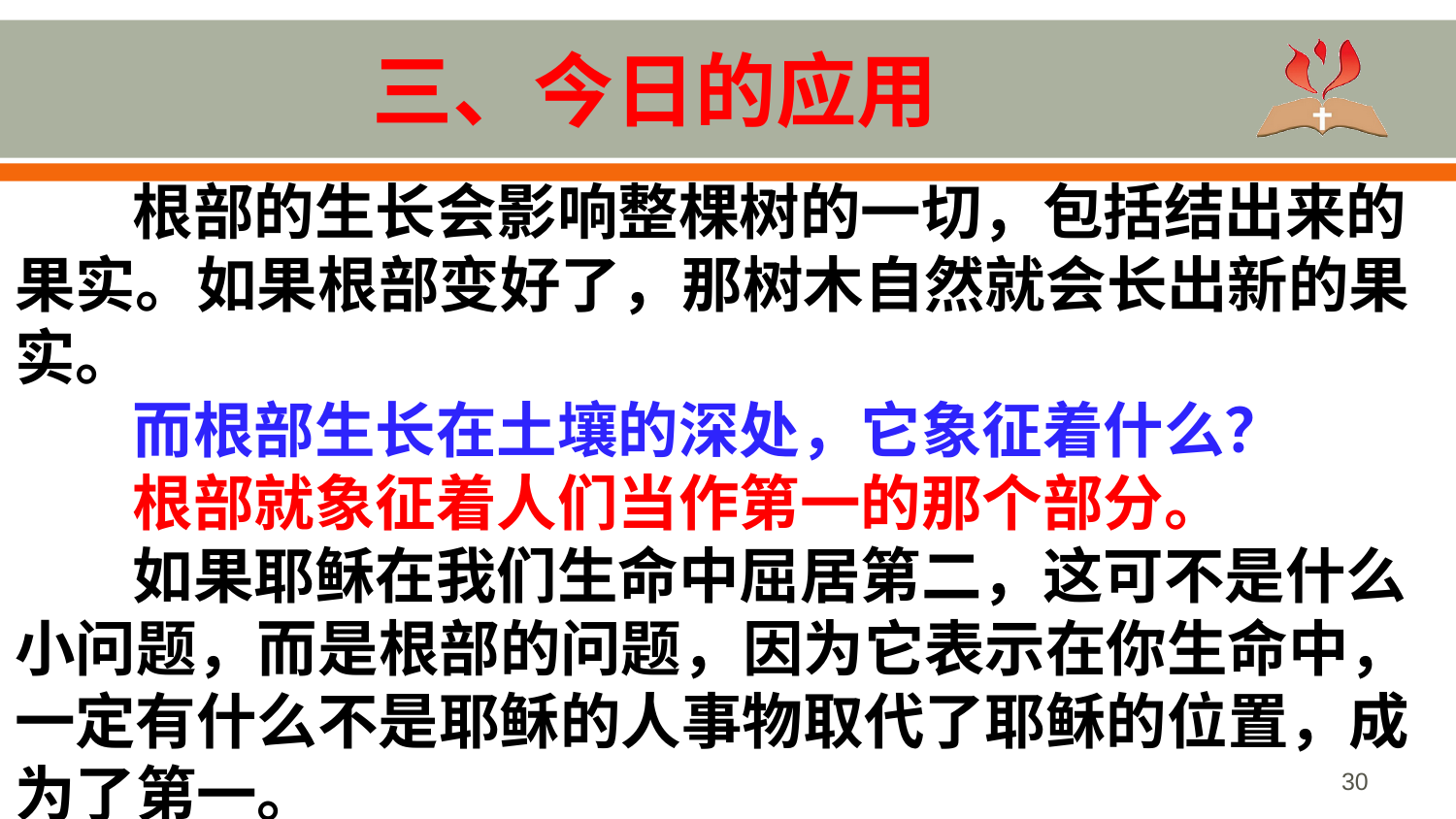

# 三、今日的应用
根部的生长会影响整棵树的一切，包括结出来的果实。如果根部变好了，那树木自然就会长出新的果实。
而根部生长在土壤的深处，它象征着什么？
根部就象征着人们当作第一的那个部分。
如果耶稣在我们生命中屈居第二，这可不是什么小问题，而是根部的问题，因为它表示在你生命中，一定有什么不是耶稣的人事物取代了耶稣的位置，成为了第一。

30